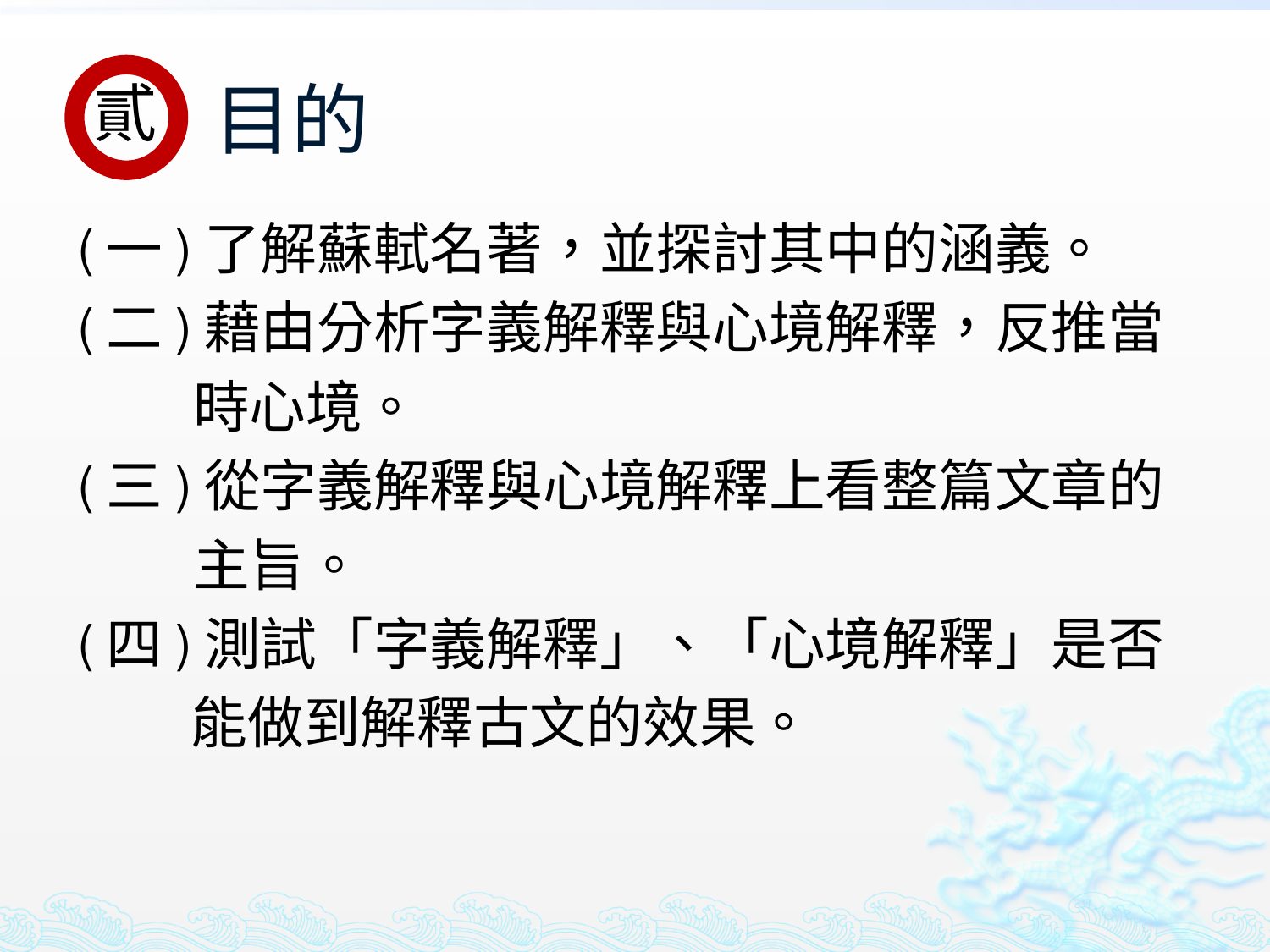

目的

貳
(一)了解蘇軾名著，並探討其中的涵義。
(二)藉由分析字義解釋與心境解釋，反推當
時心境。
(三)從字義解釋與心境解釋上看整篇文章的
主旨。
(四)測試「字義解釋」、「心境解釋」是否
能做到解釋古文的效果。